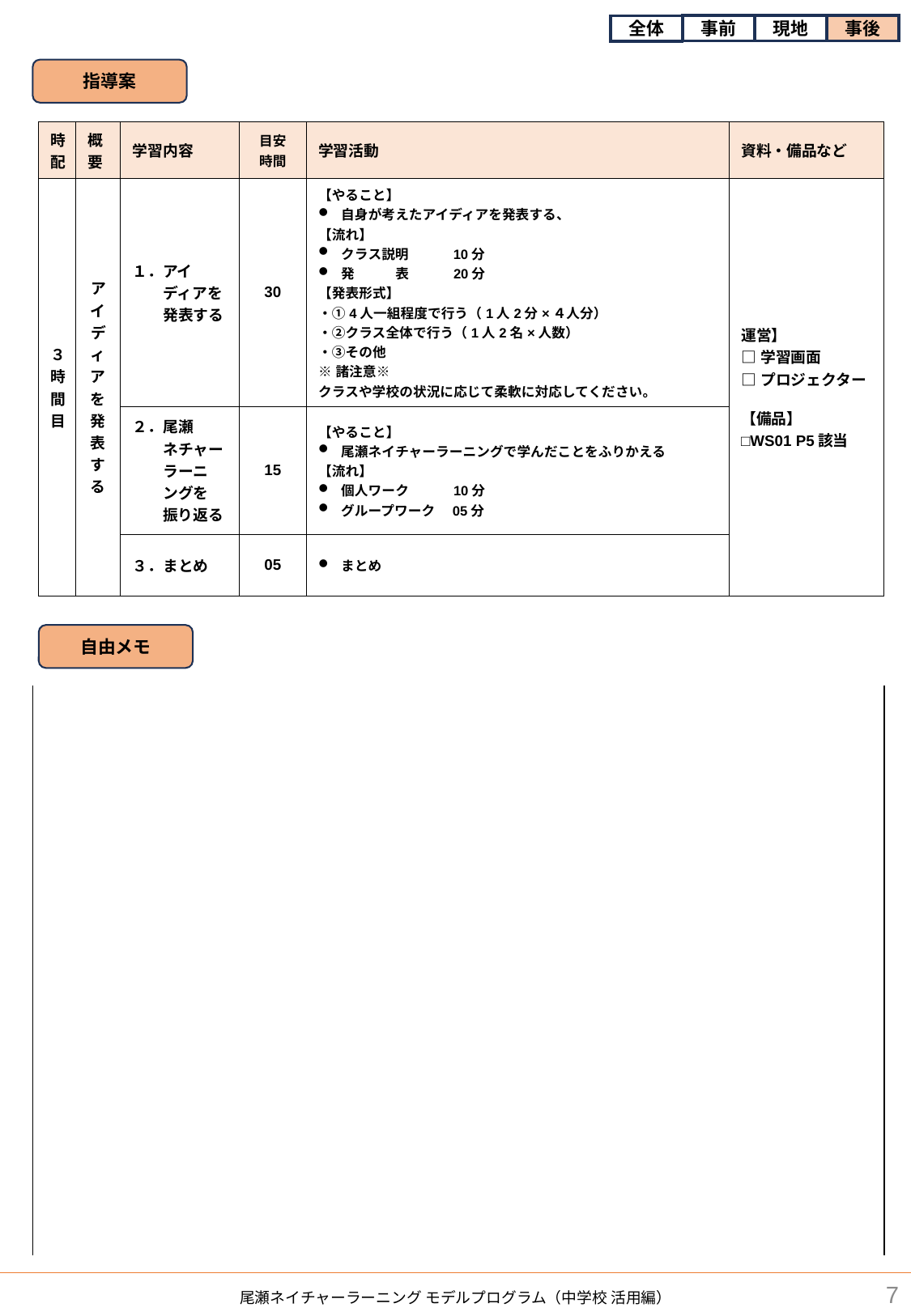

事前
現地
事後
全体
指導案
| 時配 | 概要 | 学習内容 | 目安 時間 | 学習活動 | 資料・備品など |
| --- | --- | --- | --- | --- | --- |
| ３時間目 | アイディアを発表する | １．アイ 　　ディアを 　　発表する | 30 | 【やること】 自身が考えたアイディアを発表する、 【流れ】 クラス説明　　　10分 発　　　表　　　20分 【発表形式】 ・①4人一組程度で行う（1人2分×４人分） ・②クラス全体で行う（1人2名×人数） ・③その他 ※諸注意※ クラスや学校の状況に応じて柔軟に対応してください。 | 運営】 □学習画面 □プロジェクター 【備品】 □WS01 P5該当 |
|  |  | ２．尾瀬 　　ネチャー 　　ラーニ 　　ングを 　　振り返る | 15 | 【やること】 尾瀬ネイチャーラーニングで学んだことをふりかえる 【流れ】 個人ワーク　　　10分 グループワーク　05分 |  |
|  |  | ３．まとめ | 05 | まとめ |  |
自由メモ
|  |
| --- |
7
尾瀬ネイチャーラーニング モデルプログラム（中学校 活用編）